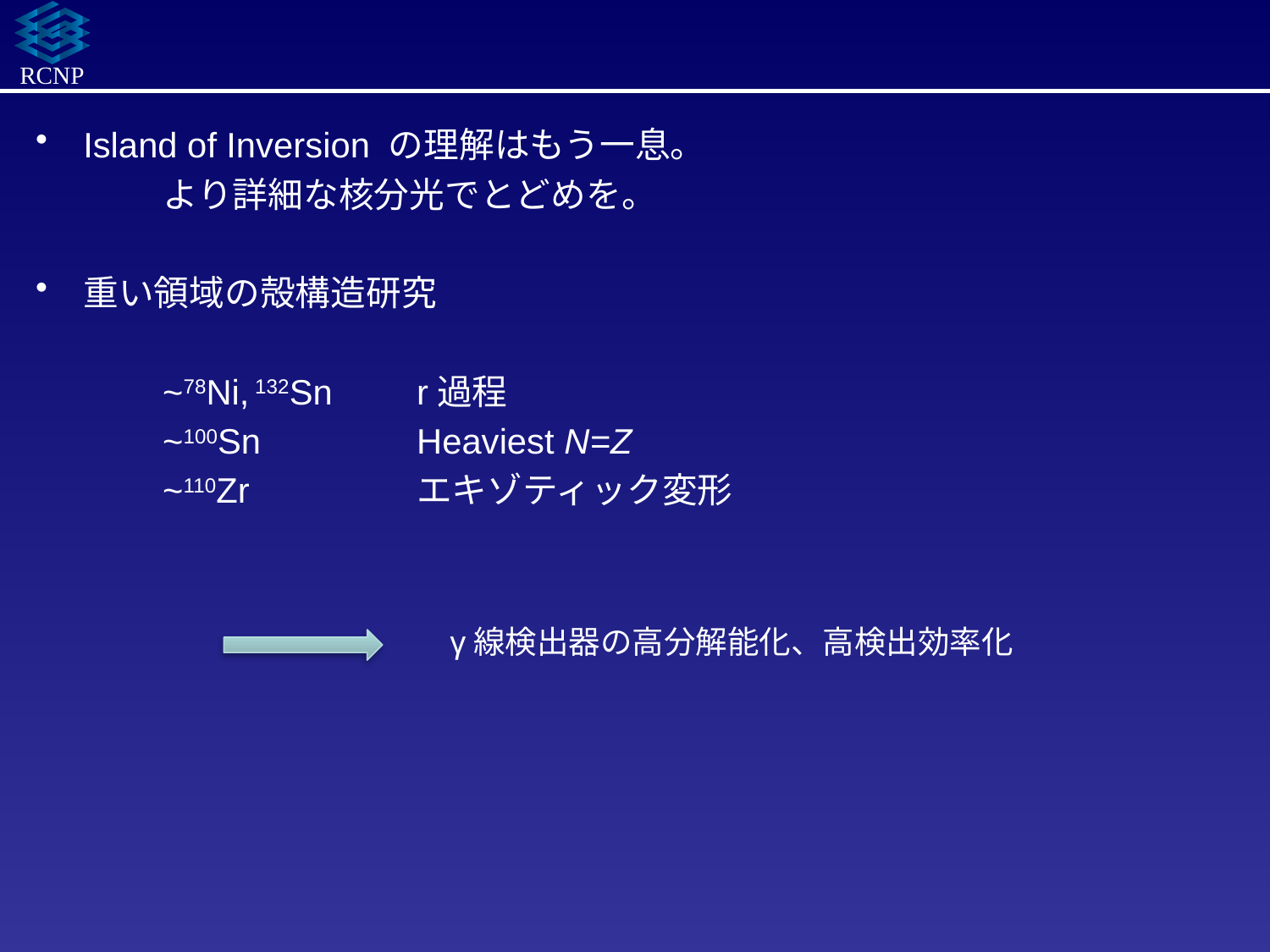

#
Island of Inversion の理解はもう一息。
	より詳細な核分光でとどめを。

重い領域の殻構造研究

	~78Ni, 132Sn	r過程
	~100Sn		Heaviest N=Z
	~110Zr		エキゾティック変形

γ線検出器の高分解能化、高検出効率化